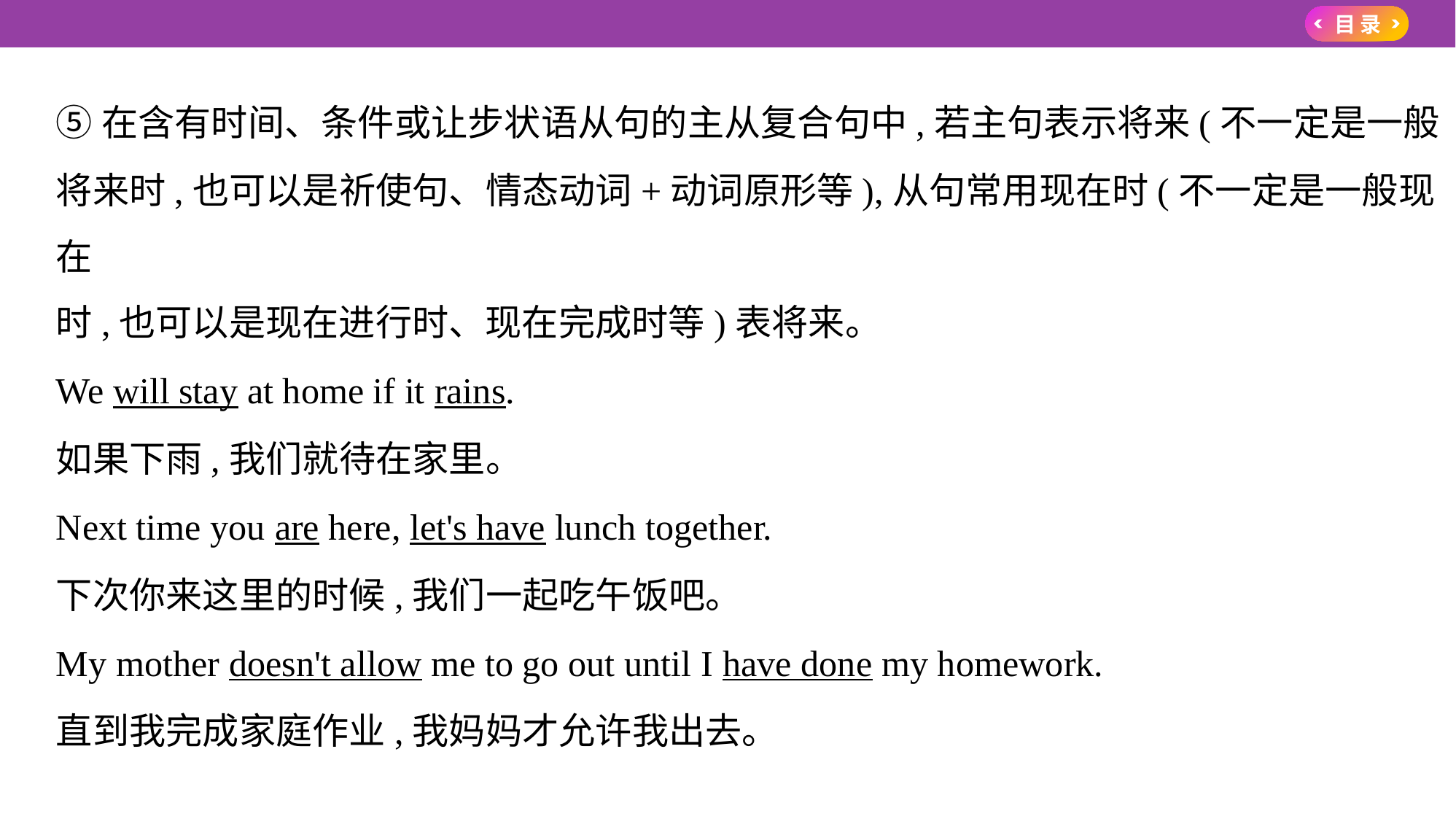

⑤在含有时间、条件或让步状语从句的主从复合句中,若主句表示将来(不一定是一般
将来时,也可以是祈使句、情态动词+动词原形等),从句常用现在时(不一定是一般现在
时,也可以是现在进行时、现在完成时等)表将来。
We will stay at home if it rains.
如果下雨,我们就待在家里。
Next time you are here, let's have lunch together.
下次你来这里的时候,我们一起吃午饭吧。
My mother doesn't allow me to go out until I have done my homework.
直到我完成家庭作业,我妈妈才允许我出去。